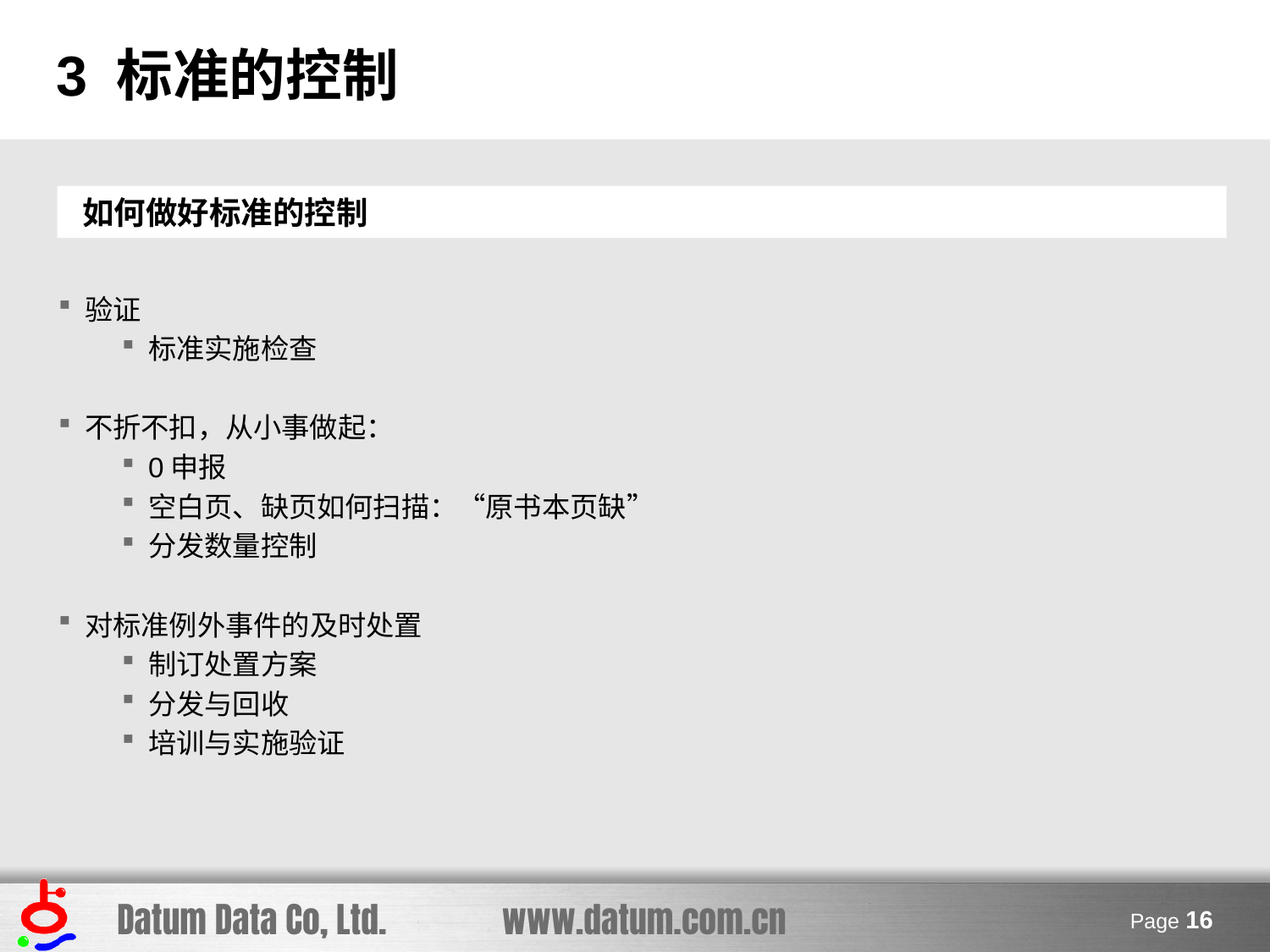

3 标准的控制
如何做好标准的控制

验证
标准实施检查

不折不扣，从小事做起：
0申报
空白页、缺页如何扫描：“原书本页缺”
分发数量控制

对标准例外事件的及时处置
制订处置方案
分发与回收
培训与实施验证

Page 16